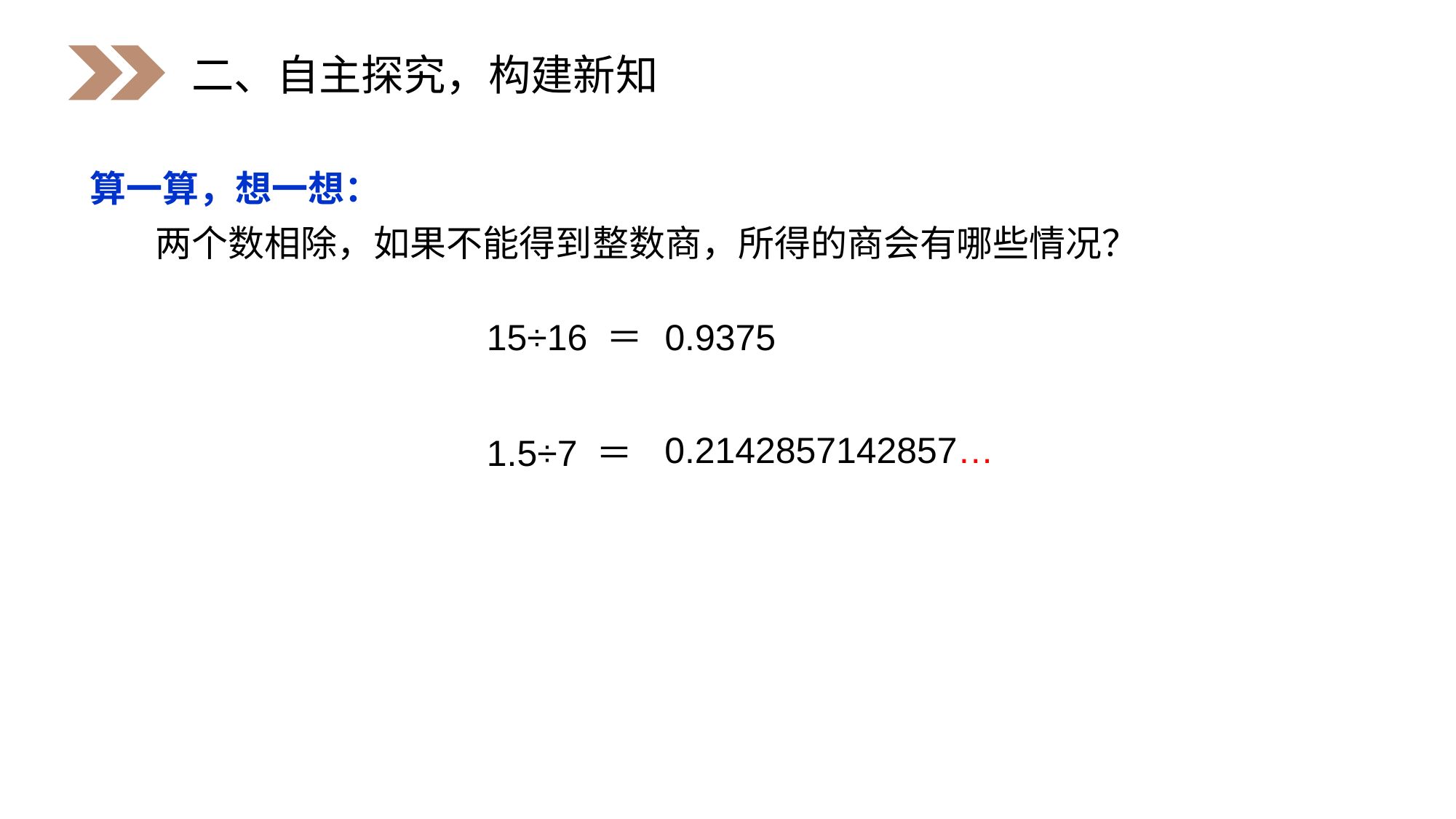

二、自主探究，构建新知
算一算，想一想：
       两个数相除，如果不能得到整数商，所得的商会有哪些情况？
15÷16 ＝
0.9375
0.2142857142857…
1.5÷7 ＝